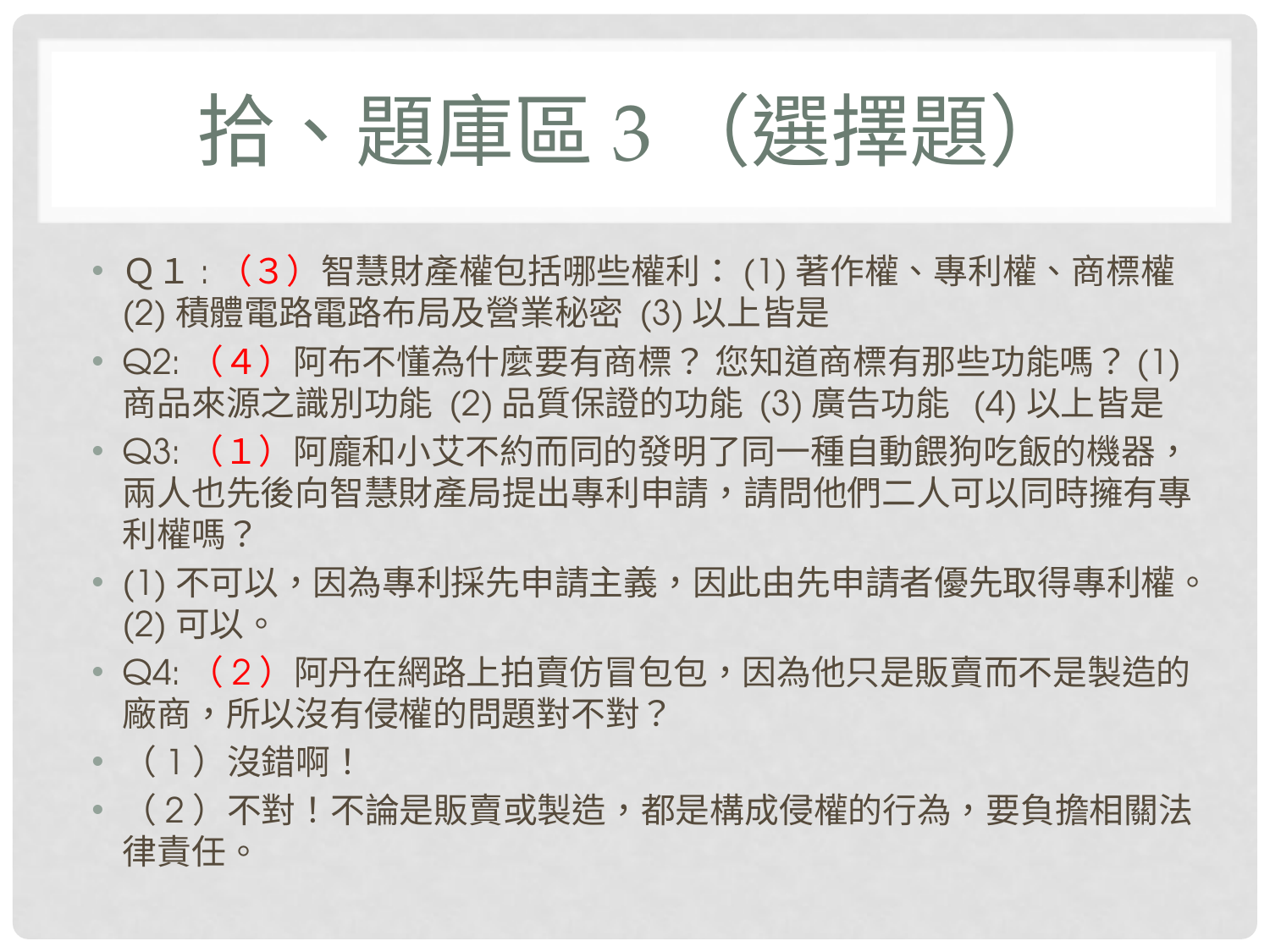

# 拾、題庫區3（選擇題）
Ｑ１:（３）智慧財產權包括哪些權利：(1)著作權、專利權、商標權  (2)積體電路電路布局及營業秘密 (3)以上皆是
Q2:（４）阿布不懂為什麼要有商標？ 您知道商標有那些功能嗎？(1)商品來源之識別功能 (2)品質保證的功能 (3)廣告功能  (4)以上皆是
Q3:（１）阿龐和小艾不約而同的發明了同一種自動餵狗吃飯的機器，兩人也先後向智慧財產局提出專利申請，請問他們二人可以同時擁有專利權嗎？
(1)不可以，因為專利採先申請主義，因此由先申請者優先取得專利權。(2)可以。
Q4:（2）阿丹在網路上拍賣仿冒包包，因為他只是販賣而不是製造的廠商，所以沒有侵權的問題對不對？
（1）沒錯啊！
（2）不對！不論是販賣或製造，都是構成侵權的行為，要負擔相關法律責任。